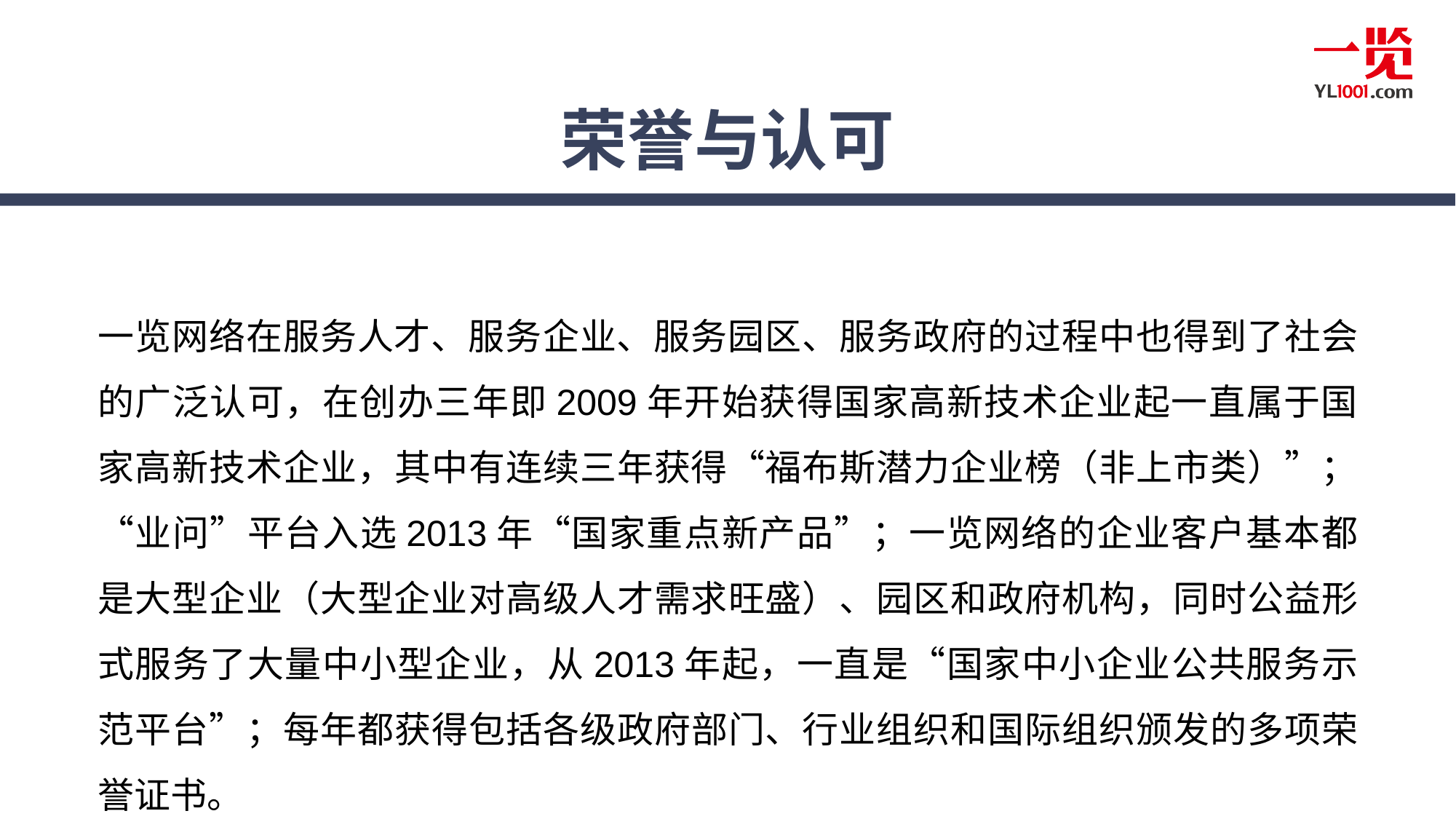

# 荣誉与认可

一览网络在服务人才、服务企业、服务园区、服务政府的过程中也得到了社会的广泛认可，在创办三年即2009年开始获得国家高新技术企业起一直属于国家高新技术企业，其中有连续三年获得“福布斯潜力企业榜（非上市类）”；“业问”平台入选2013年“国家重点新产品”；一览网络的企业客户基本都是大型企业（大型企业对高级人才需求旺盛）、园区和政府机构，同时公益形式服务了大量中小型企业，从2013年起，一直是“国家中小企业公共服务示范平台”；每年都获得包括各级政府部门、行业组织和国际组织颁发的多项荣誉证书。